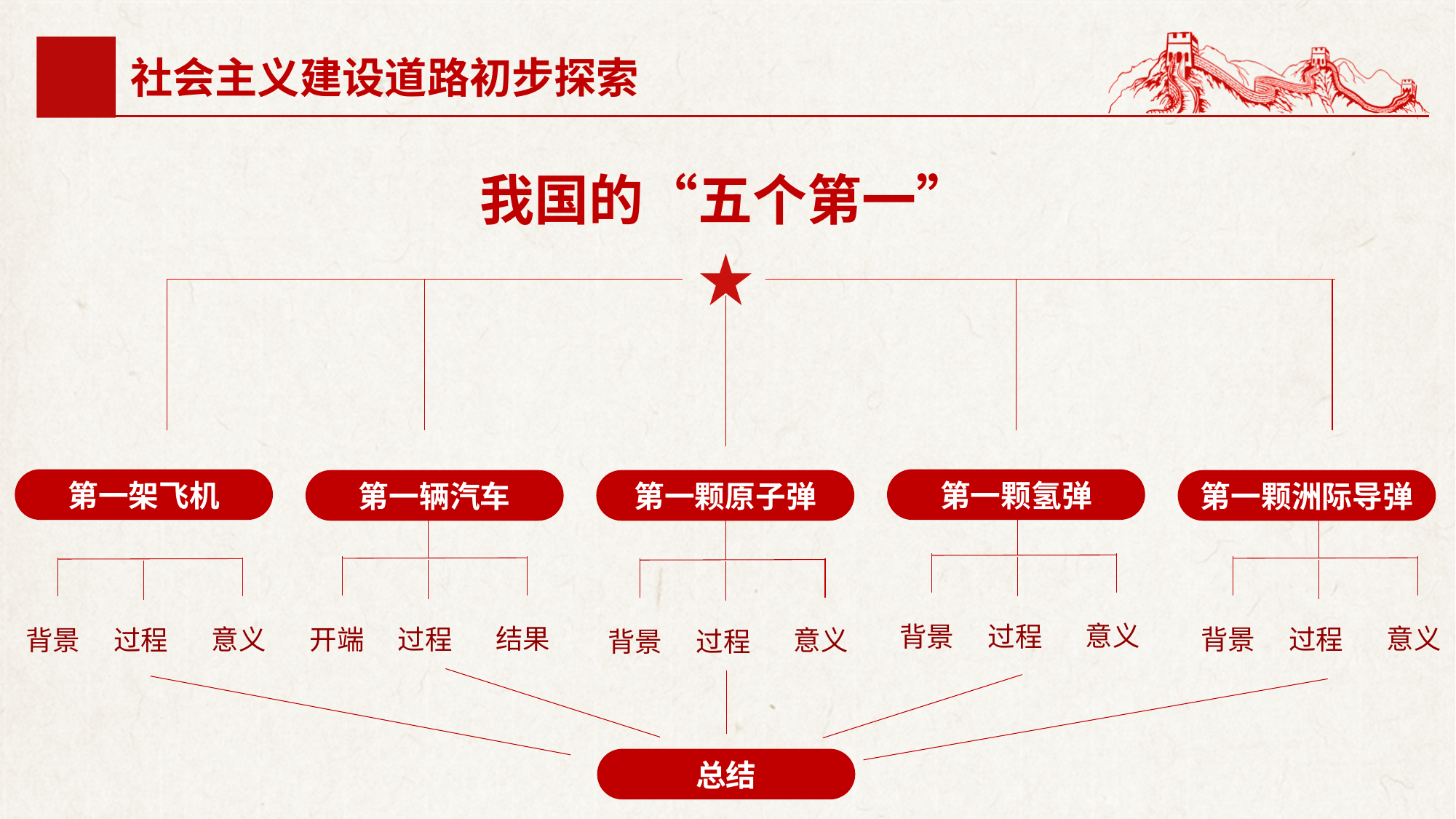

社会主义建设道路初步探索
我国的“五个第一”

第一架飞机
第一颗氢弹
第一辆汽车
第一颗原子弹
第一颗洲际导弹
总结
意义
背景
过程
结果
开端
过程
意义
背景
过程
意义
背景
过程
意义
背景
过程